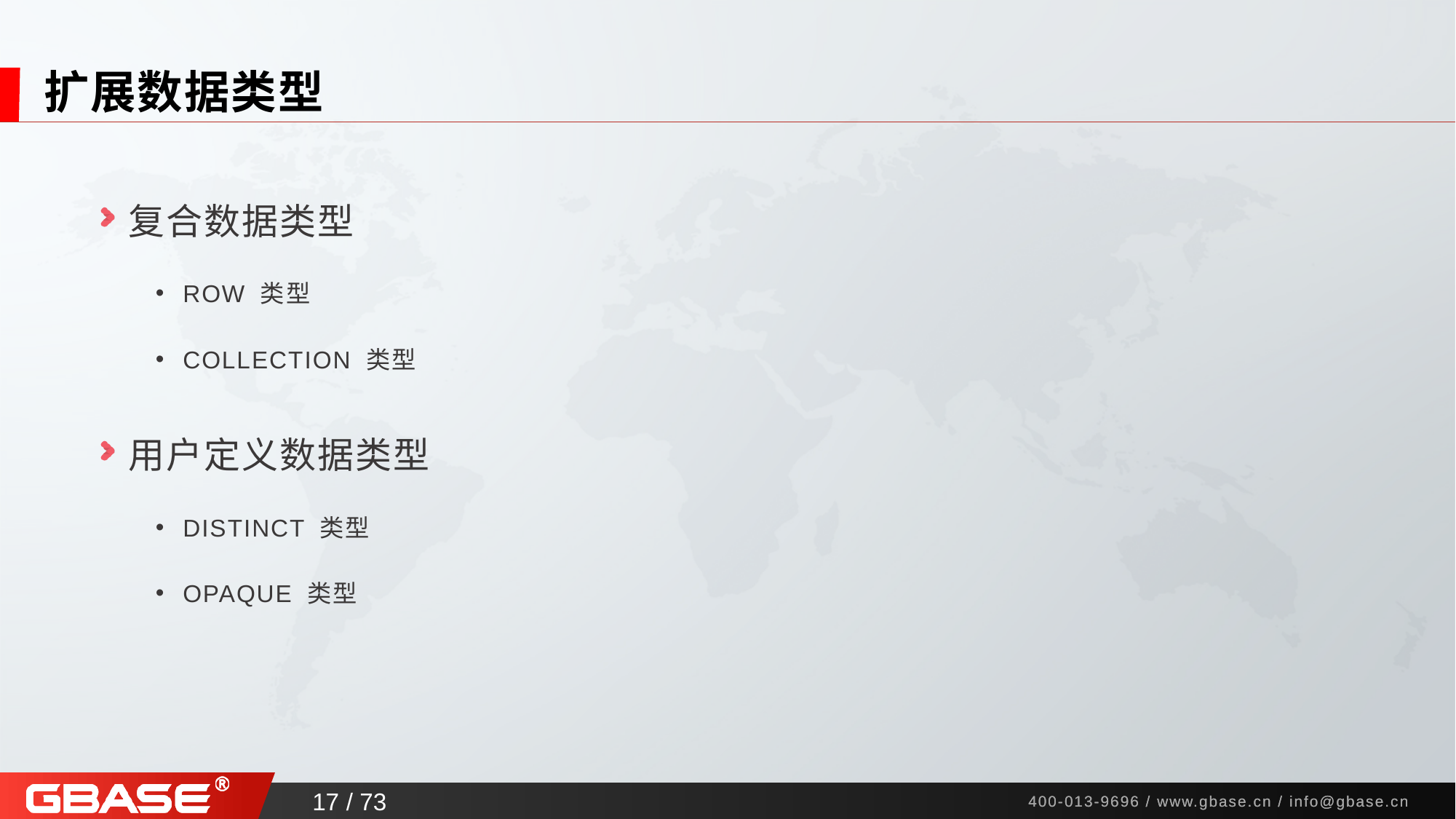

# 扩展数据类型
复合数据类型
ROW 类型
COLLECTION 类型
用户定义数据类型
DISTINCT 类型
OPAQUE 类型